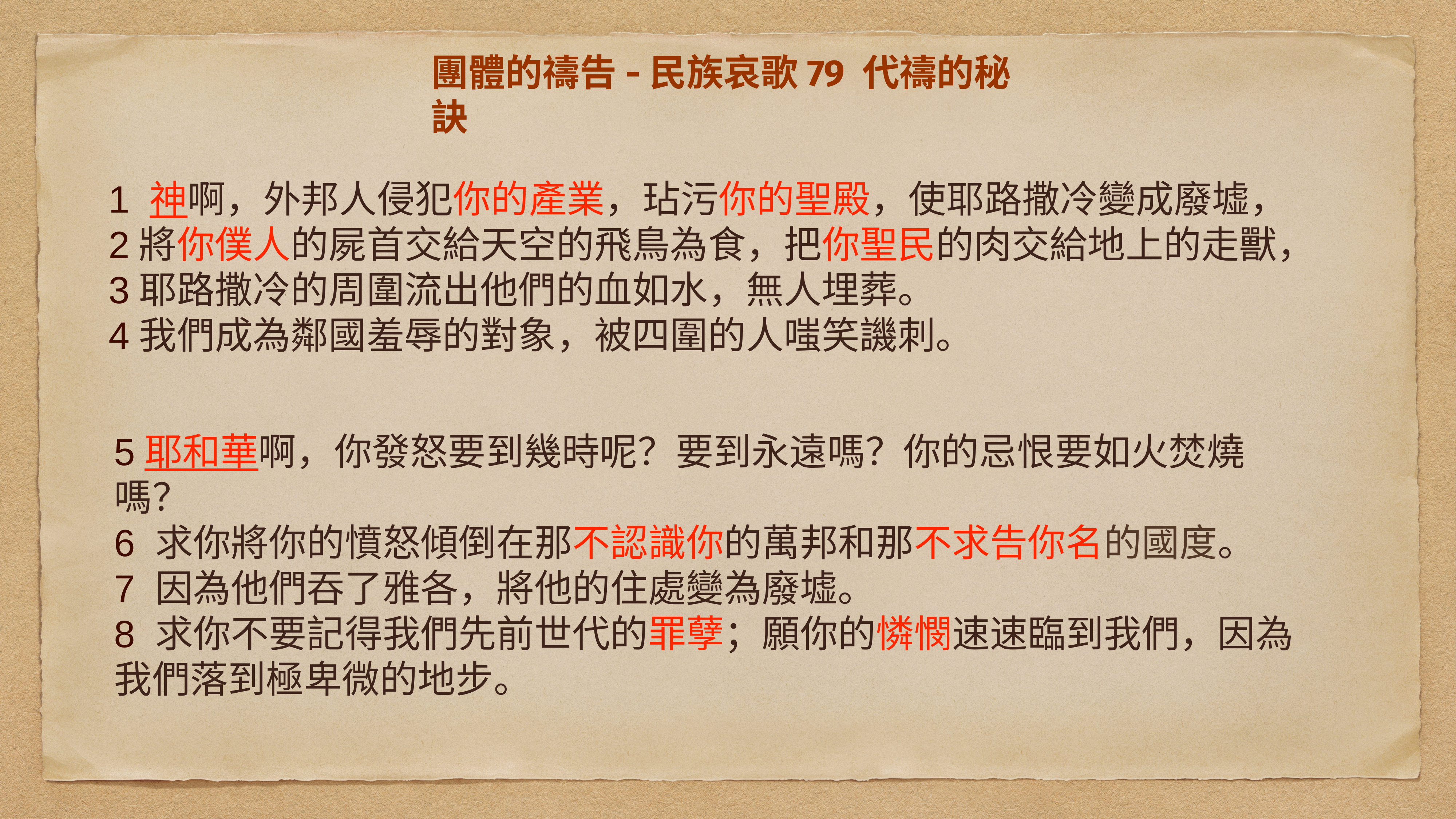

# 團體的禱告-民族哀歌79 代禱的秘訣
1 神啊，外邦人侵犯你的產業，玷污你的聖殿，使耶路撒冷變成廢墟，
2將你僕人的屍首交給天空的飛鳥為食，把你聖民的肉交給地上的走獸，
3耶路撒冷的周圍流出他們的血如水，無人埋葬。
4我們成為鄰國羞辱的對象，被四圍的人嗤笑譏刺。
5耶和華啊，你發怒要到幾時呢？要到永遠嗎？你的忌恨要如火焚燒嗎？
6 求你將你的憤怒傾倒在那不認識你的萬邦和那不求告你名的國度。
7 因為他們吞了雅各，將他的住處變為廢墟。
8 求你不要記得我們先前世代的罪孽；願你的憐憫速速臨到我們，因為我們落到極卑微的地步。